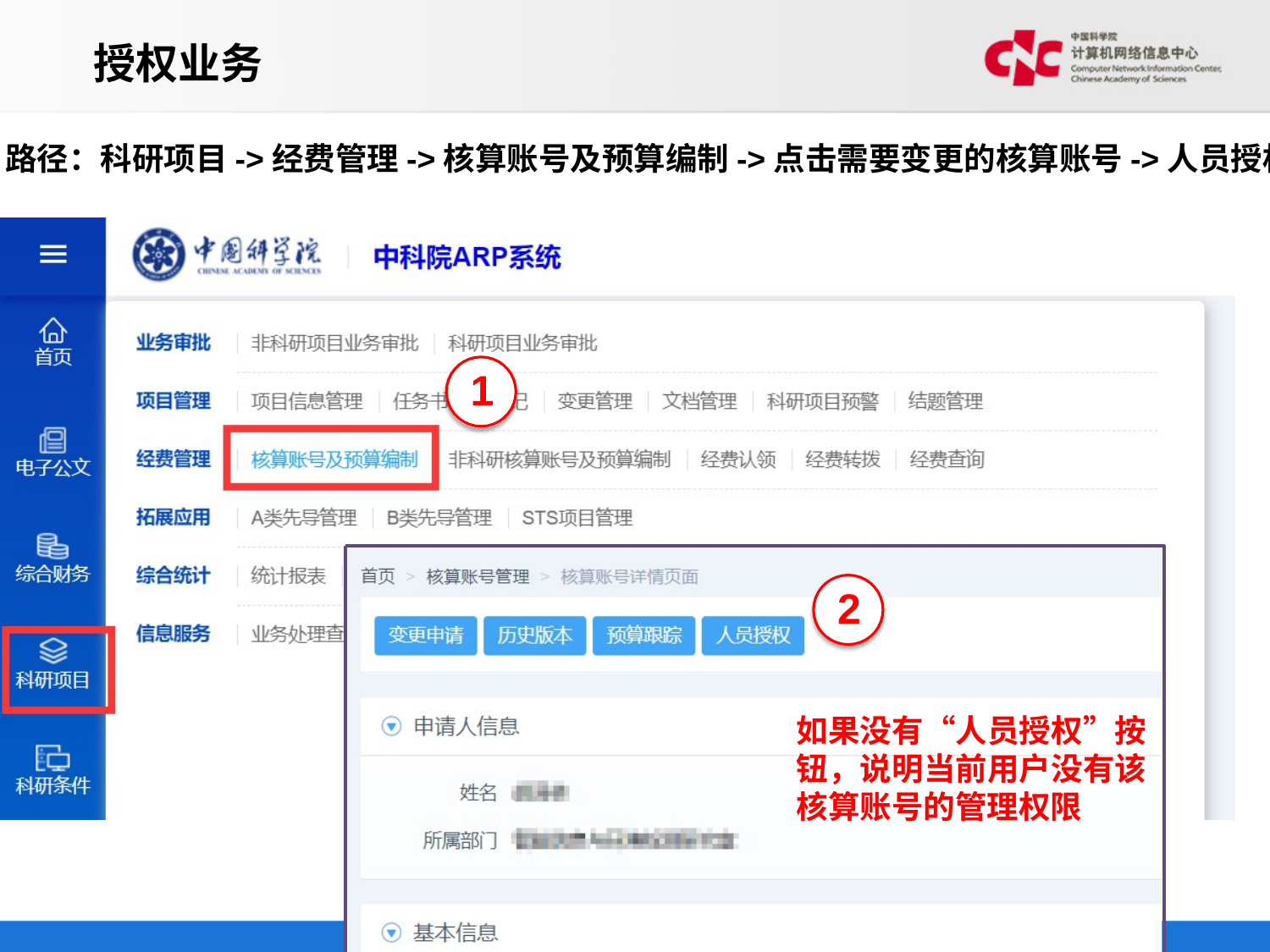

授权业务
路径：科研项目->经费管理->核算账号及预算编制->点击需要变更的核算账号->人员授权

1

2

如果没有“人员授权”按钮，说明当前用户没有该核算账号的管理权限